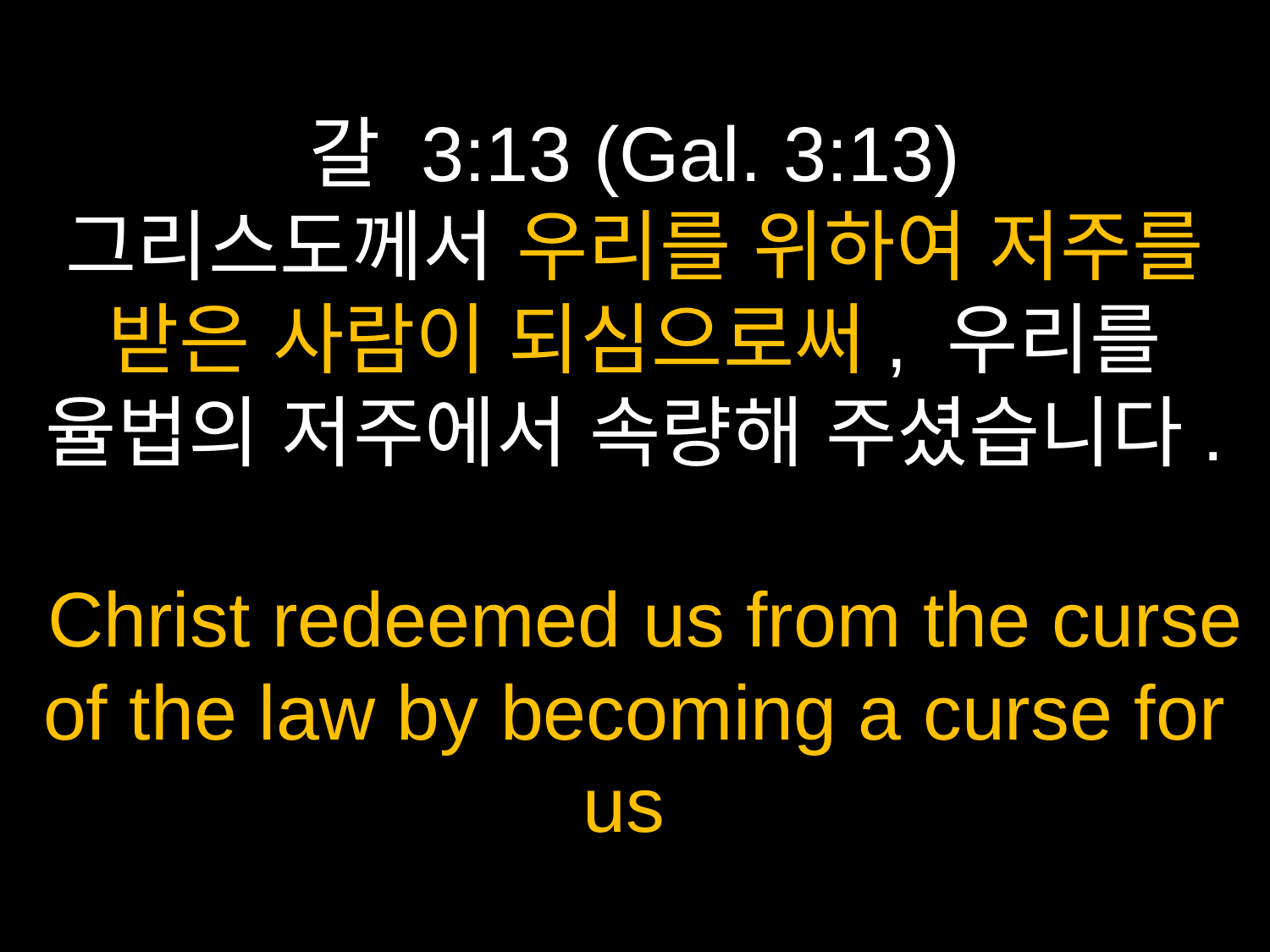

# 갈 3:13 (Gal. 3:13) 그리스도께서 우리를 위하여 저주를 받은 사람이 되심으로써, 우리를 율법의 저주에서 속량해 주셨습니다. Christ redeemed us from the curse of the law by becoming a curse for us